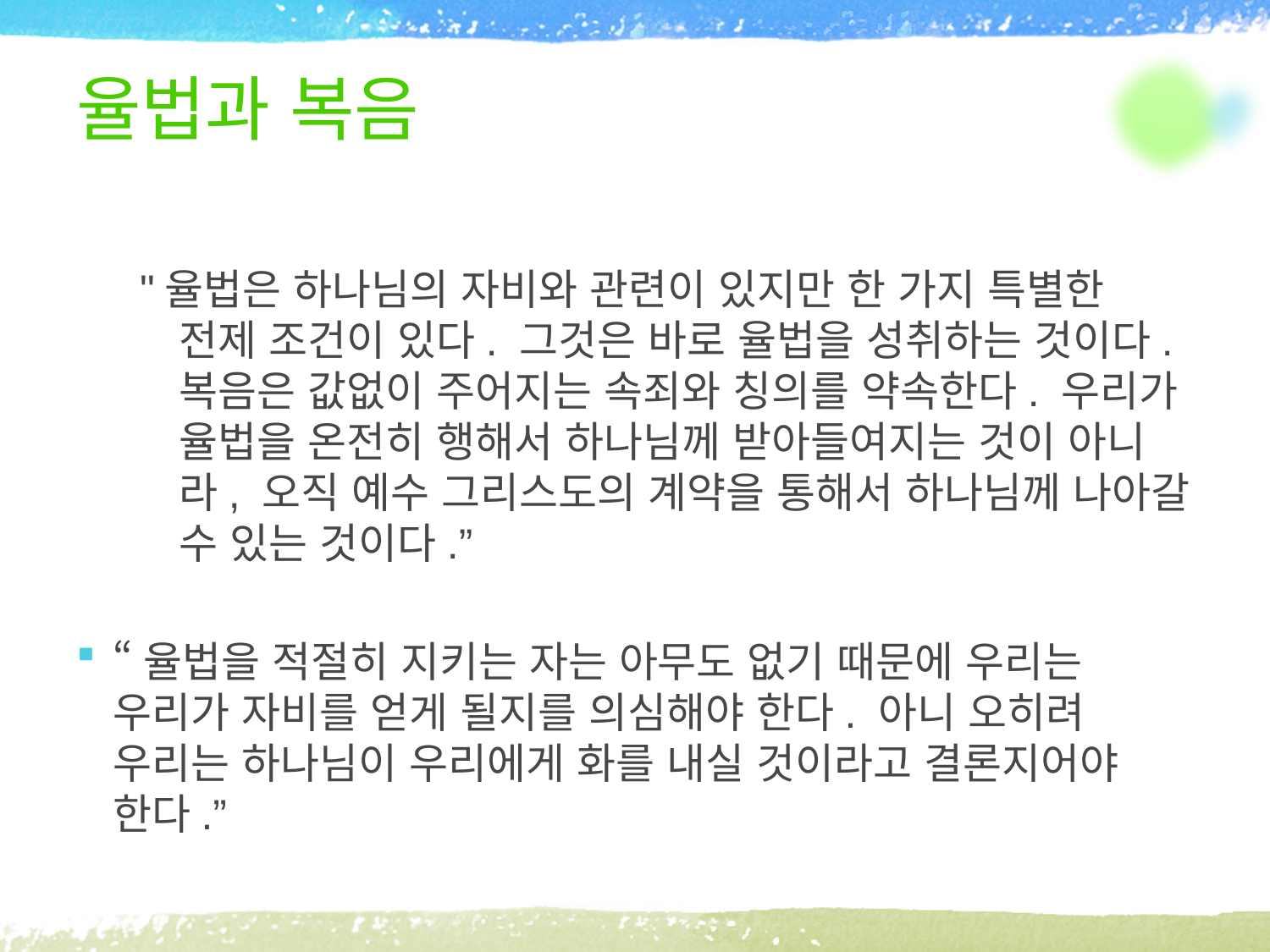

# 율법과 복음

"율법은 하나님의 자비와 관련이 있지만 한 가지 특별한 전제 조건이 있다. 그것은 바로 율법을 성취하는 것이다. 복음은 값없이 주어지는 속죄와 칭의를 약속한다. 우리가 율법을 온전히 행해서 하나님께 받아들여지는 것이 아니라, 오직 예수 그리스도의 계약을 통해서 하나님께 나아갈 수 있는 것이다.”

“율법을 적절히 지키는 자는 아무도 없기 때문에 우리는 우리가 자비를 얻게 될지를 의심해야 한다. 아니 오히려 우리는 하나님이 우리에게 화를 내실 것이라고 결론지어야 한다.”